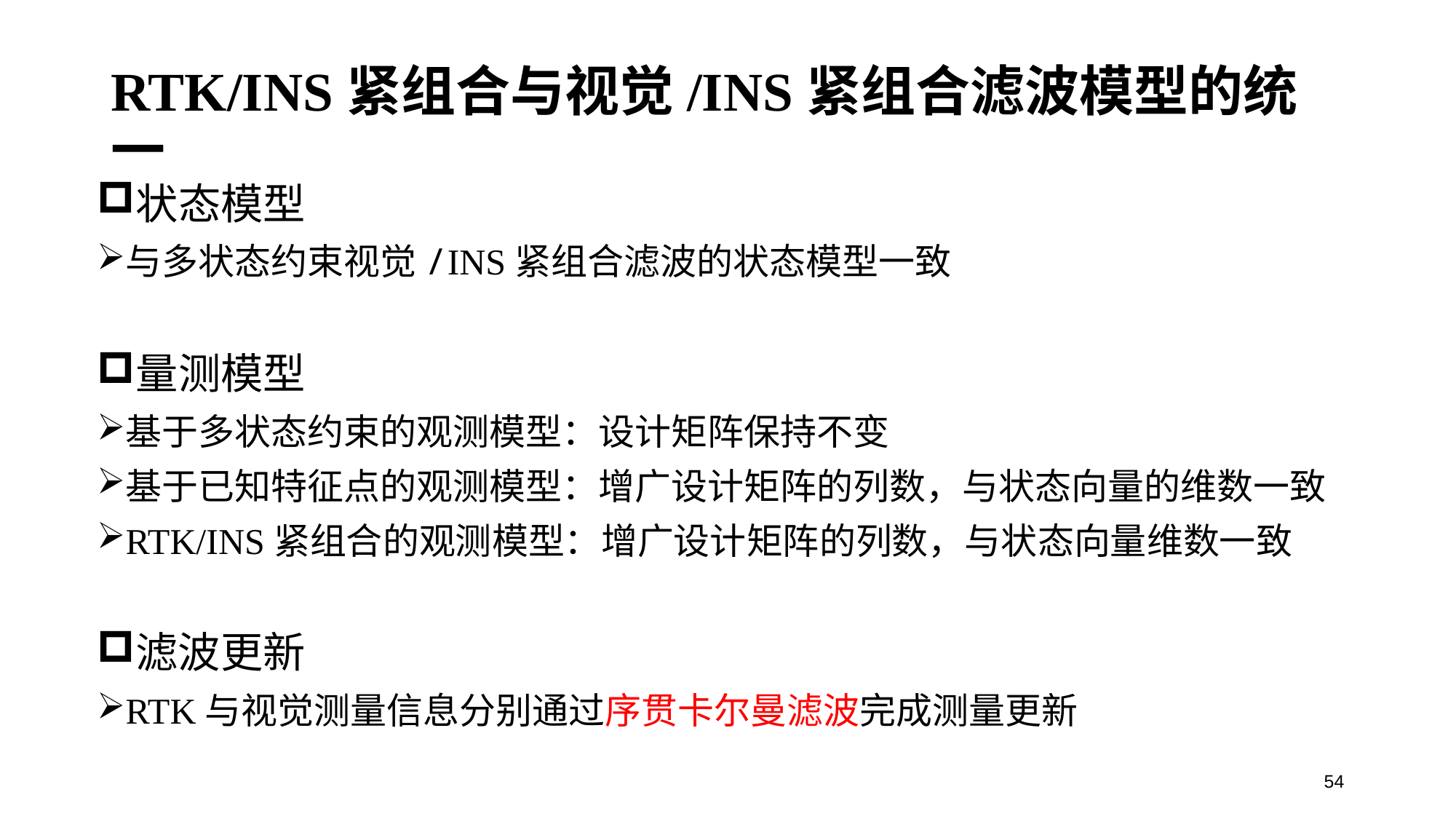

# RTK/INS紧组合与视觉/INS紧组合滤波模型的统一
状态模型
与多状态约束视觉/INS紧组合滤波的状态模型一致

量测模型
基于多状态约束的观测模型：设计矩阵保持不变
基于已知特征点的观测模型：增广设计矩阵的列数，与状态向量的维数一致
RTK/INS紧组合的观测模型：增广设计矩阵的列数，与状态向量维数一致

滤波更新
RTK与视觉测量信息分别通过序贯卡尔曼滤波完成测量更新

54